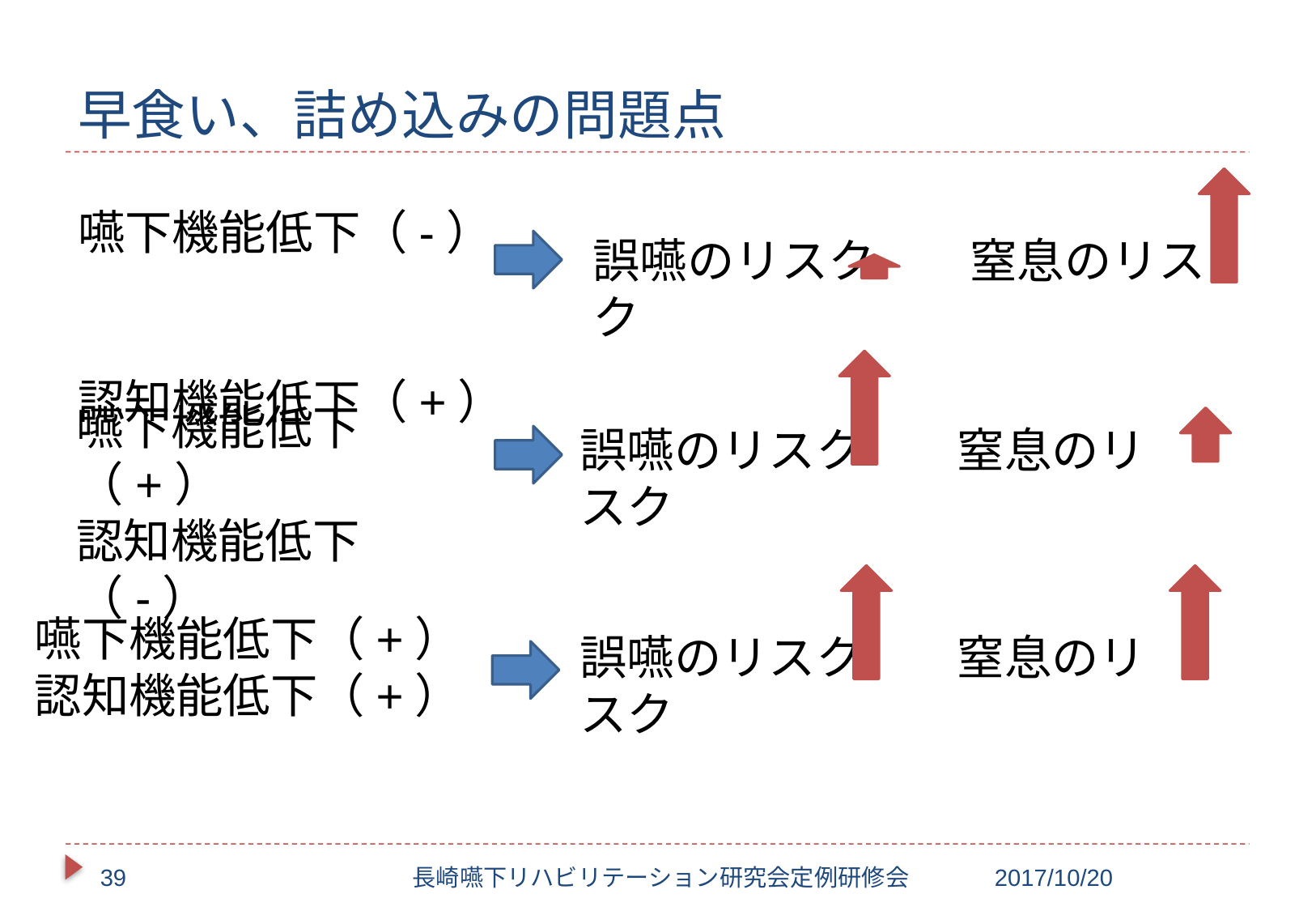

# 早食い、詰め込みの問題点
嚥下機能低下（-）
認知機能低下（+）

誤嚥のリスク　　窒息のリスク

嚥下機能低下（+）
認知機能低下（-）

誤嚥のリスク　　窒息のリスク

嚥下機能低下（+）
認知機能低下（+）
誤嚥のリスク　　窒息のリスク

39
長崎嚥下リハビリテーション研究会定例研修会
2017/10/20